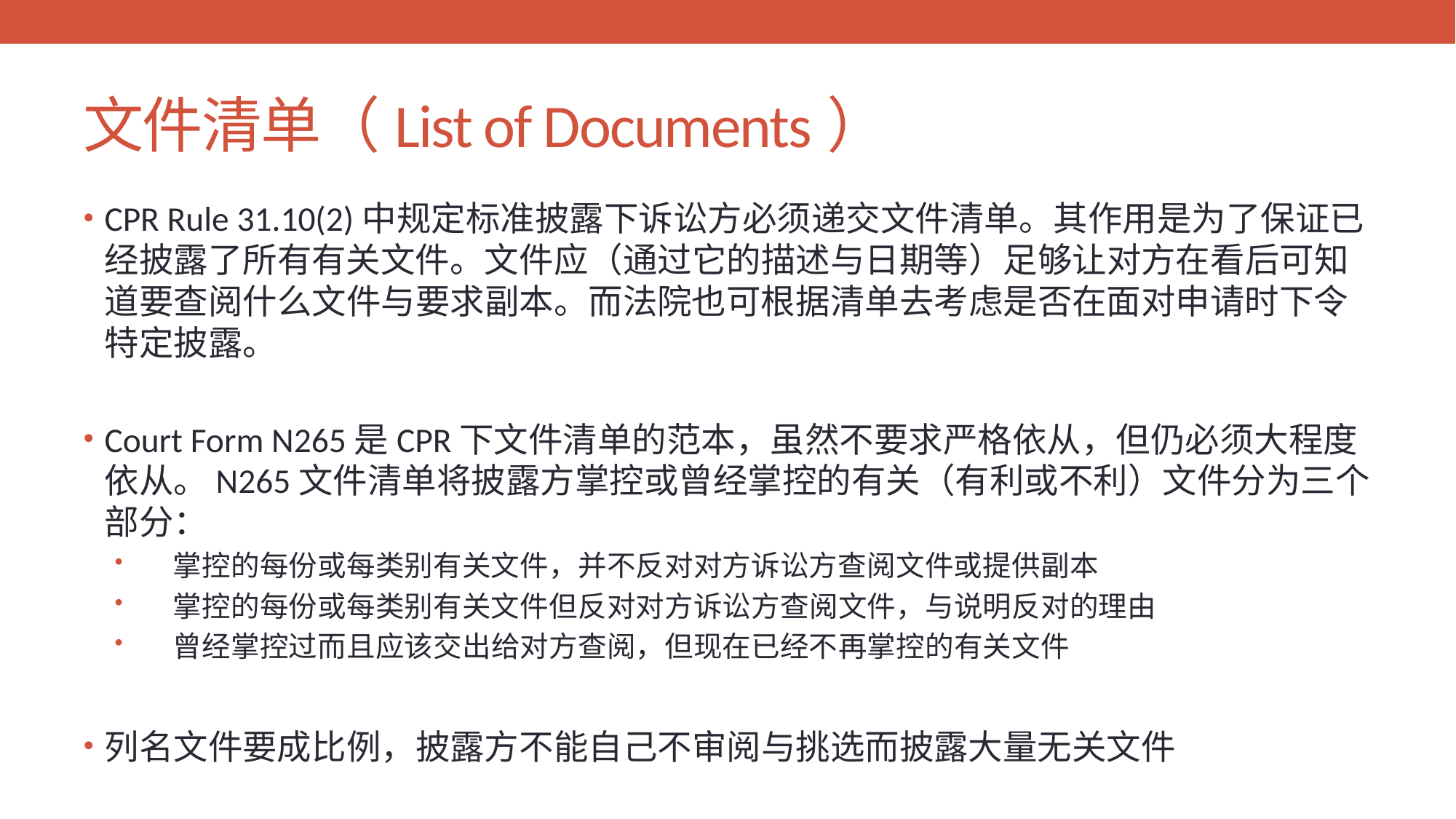

# 文件清单（List of Documents）
CPR Rule 31.10(2)中规定标准披露下诉讼方必须递交文件清单。其作用是为了保证已经披露了所有有关文件。文件应（通过它的描述与日期等）足够让对方在看后可知道要查阅什么文件与要求副本。而法院也可根据清单去考虑是否在面对申请时下令特定披露。

Court Form N265是CPR下文件清单的范本，虽然不要求严格依从，但仍必须大程度依从。N265文件清单将披露方掌控或曾经掌控的有关（有利或不利）文件分为三个部分：
掌控的每份或每类别有关文件，并不反对对方诉讼方查阅文件或提供副本
掌控的每份或每类别有关文件但反对对方诉讼方查阅文件，与说明反对的理由
曾经掌控过而且应该交出给对方查阅，但现在已经不再掌控的有关文件

列名文件要成比例，披露方不能自己不审阅与挑选而披露大量无关文件